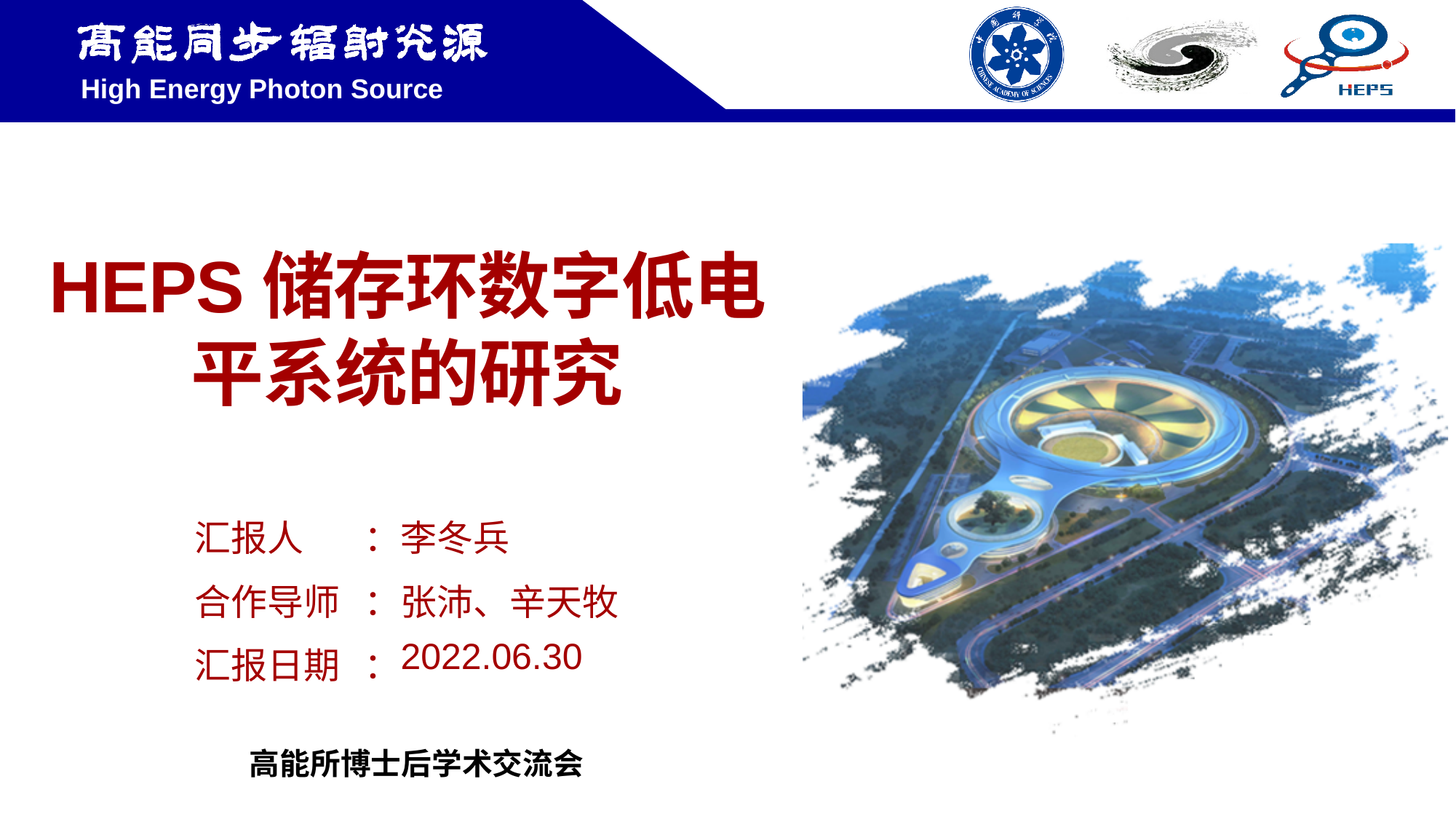

# HEPS储存环数字低电平系统的研究
| 汇报人 | ： | 李冬兵 |
| --- | --- | --- |
| 合作导师 | ： | 张沛、辛天牧 |
| 汇报日期 | ： | 2022.06.30 |
高能所博士后学术交流会